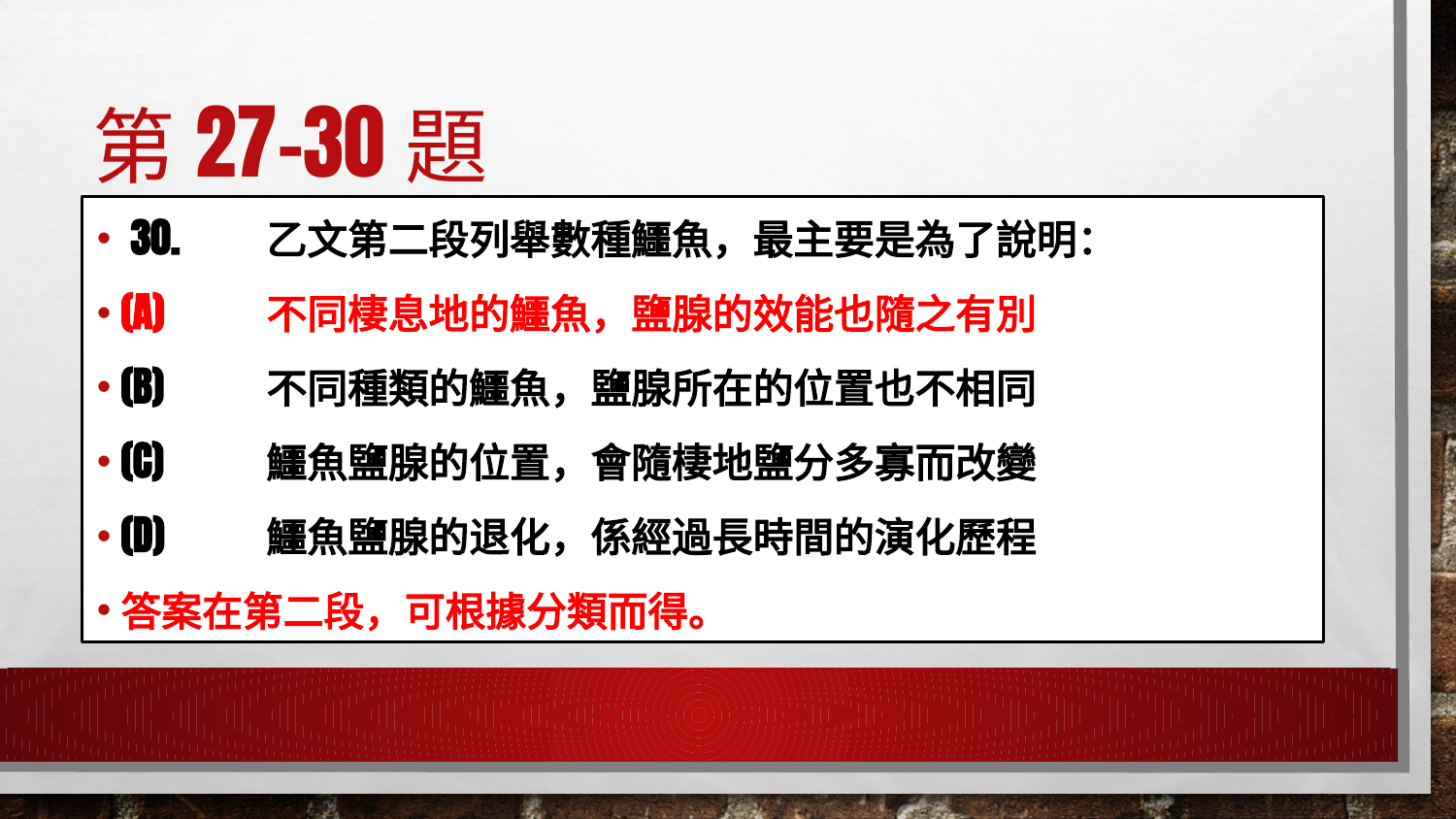

# 第27-30題
 30.	乙文第二段列舉數種鱷魚，最主要是為了說明：
(A)	不同棲息地的鱷魚，鹽腺的效能也隨之有別
(B)	不同種類的鱷魚，鹽腺所在的位置也不相同
(C)	鱷魚鹽腺的位置，會隨棲地鹽分多寡而改變
(D)	鱷魚鹽腺的退化，係經過長時間的演化歷程
答案在第二段，可根據分類而得。